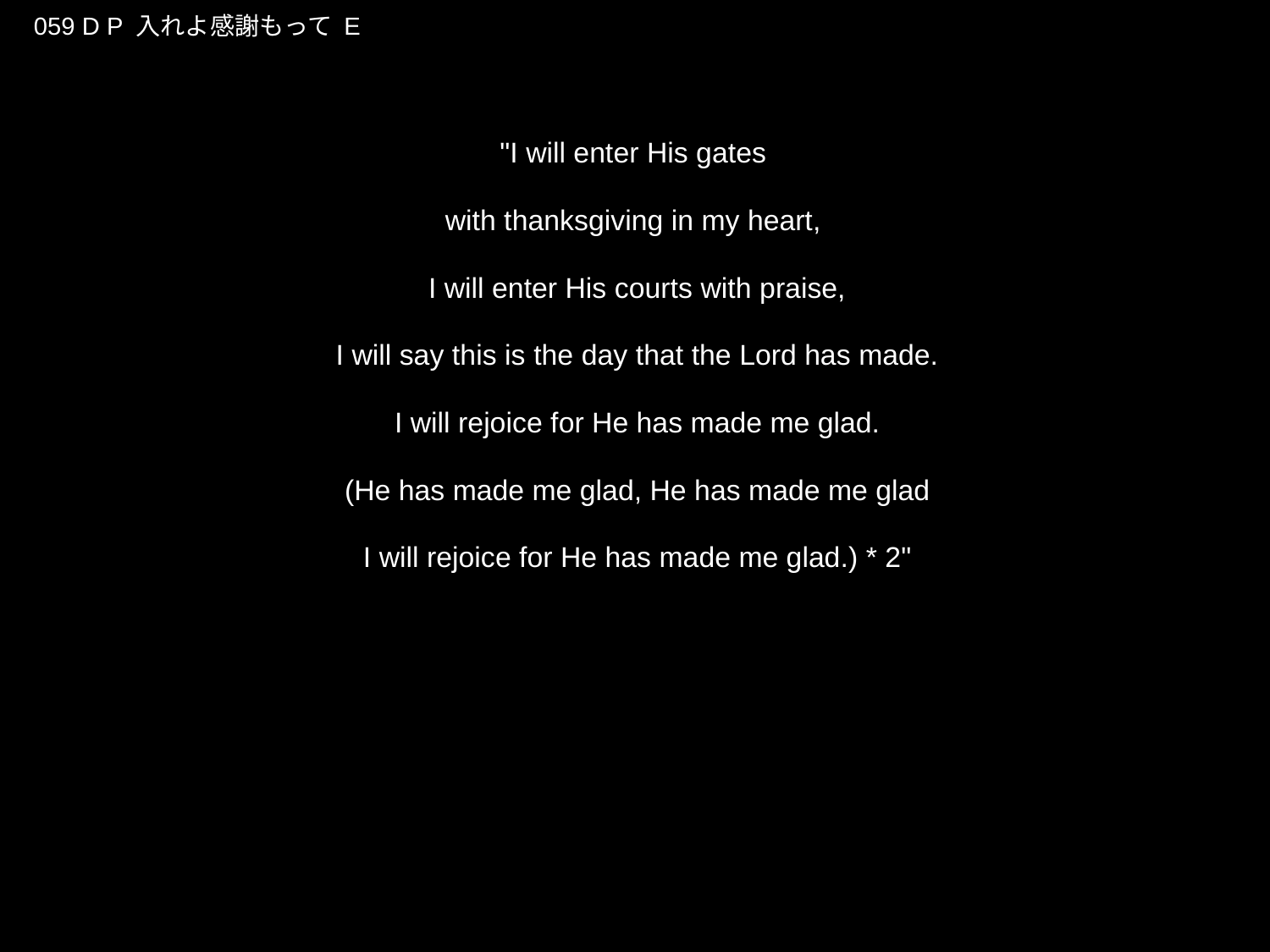

いれよかんしゃもって
★P
059 D P 入れよ感謝もって E
★３
"I will enter His gates
with thanksgiving in my heart,
I will enter His courts with praise,
I will say this is the day that the Lord has made.
I will rejoice for He has made me glad.
(He has made me glad, He has made me glad
I will rejoice for He has made me glad.) * 2"